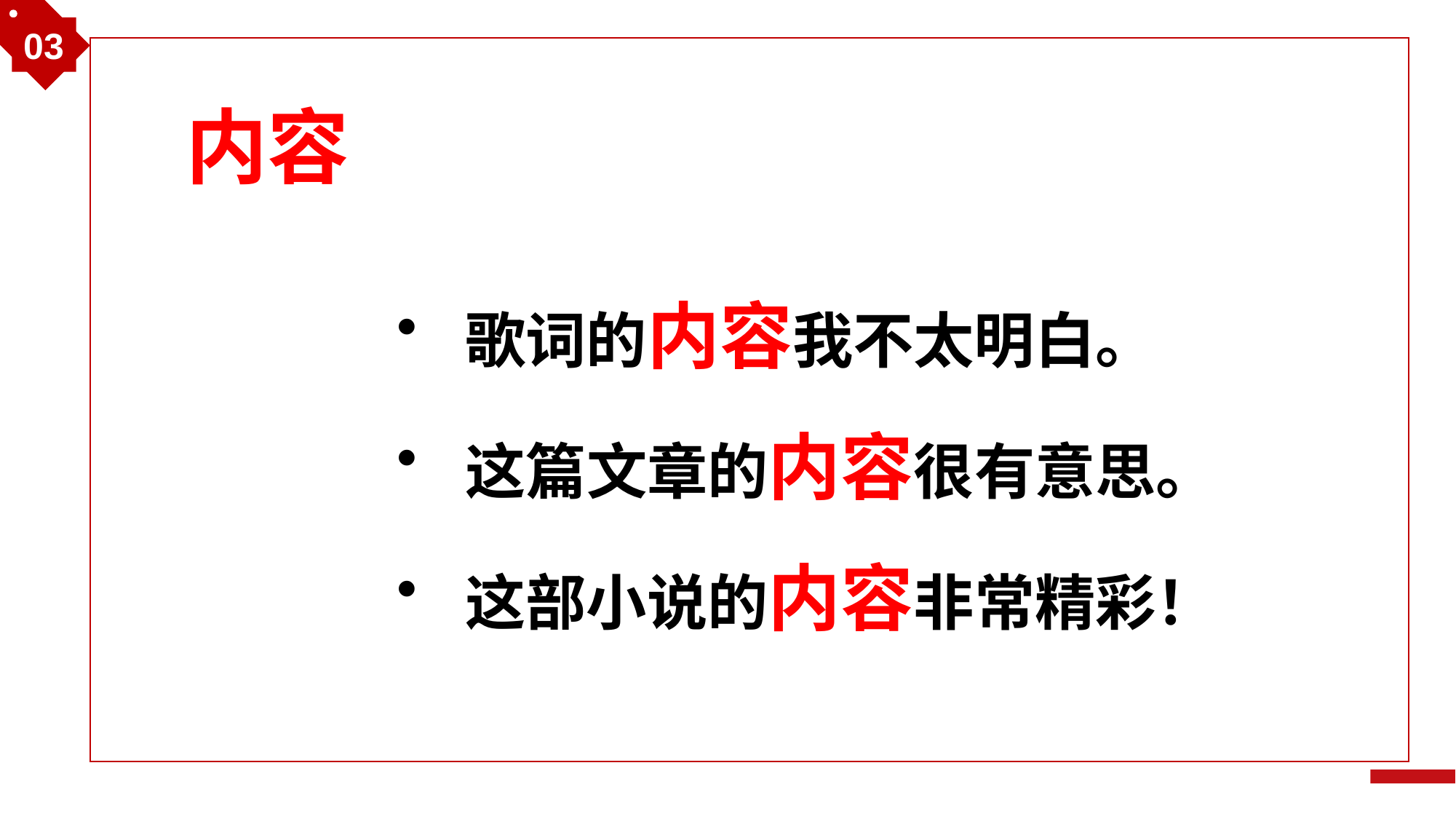

03

内容
歌词的内容我不太明白。
这篇文章的内容很有意思。
这部小说的内容非常精彩！